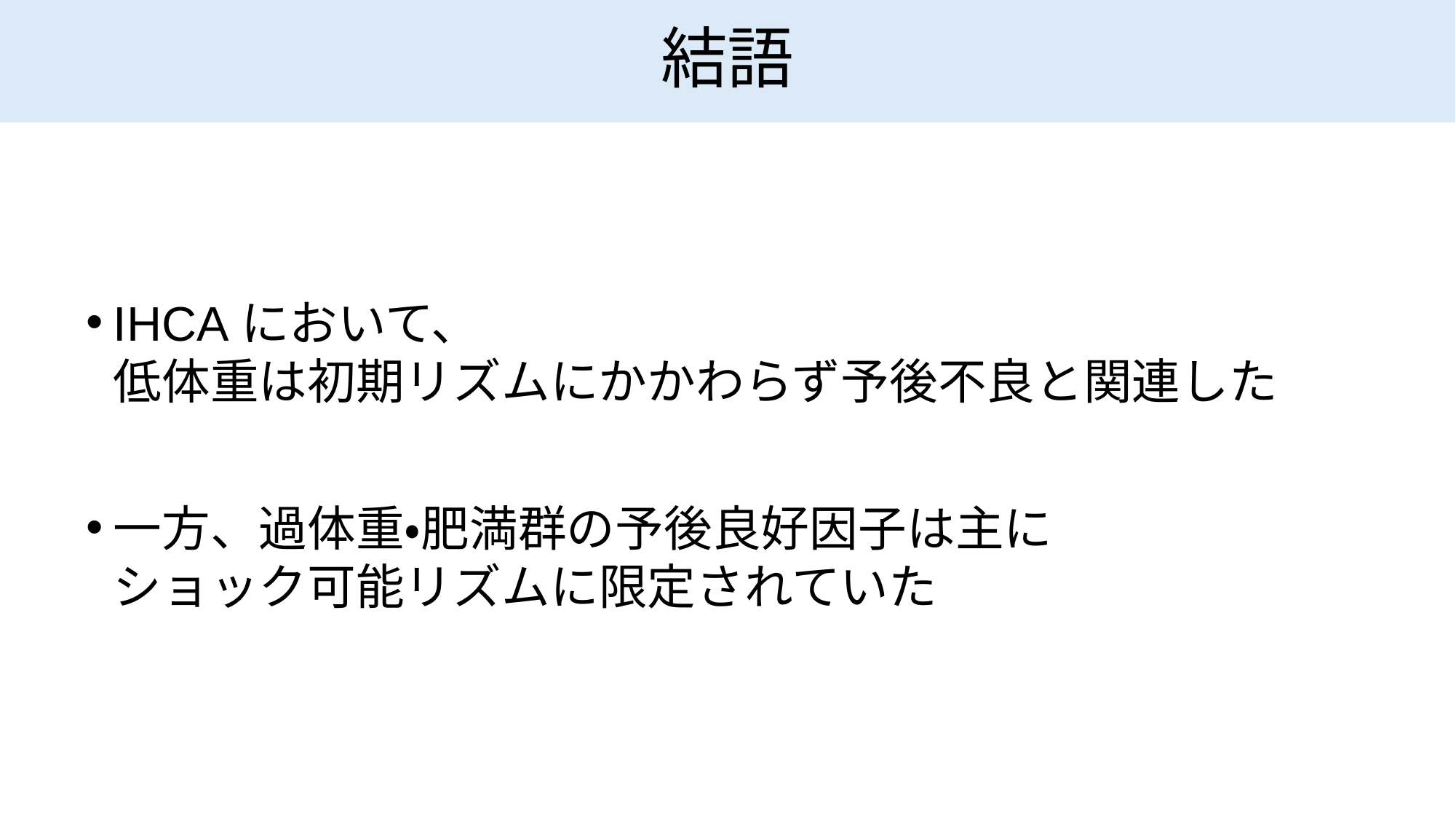

# 結語
IHCAにおいて、
低体重は初期リズムにかかわらず予後不良と関連した

一方、過体重・肥満群の予後良好因子は主に
ショック可能リズムに限定されていた